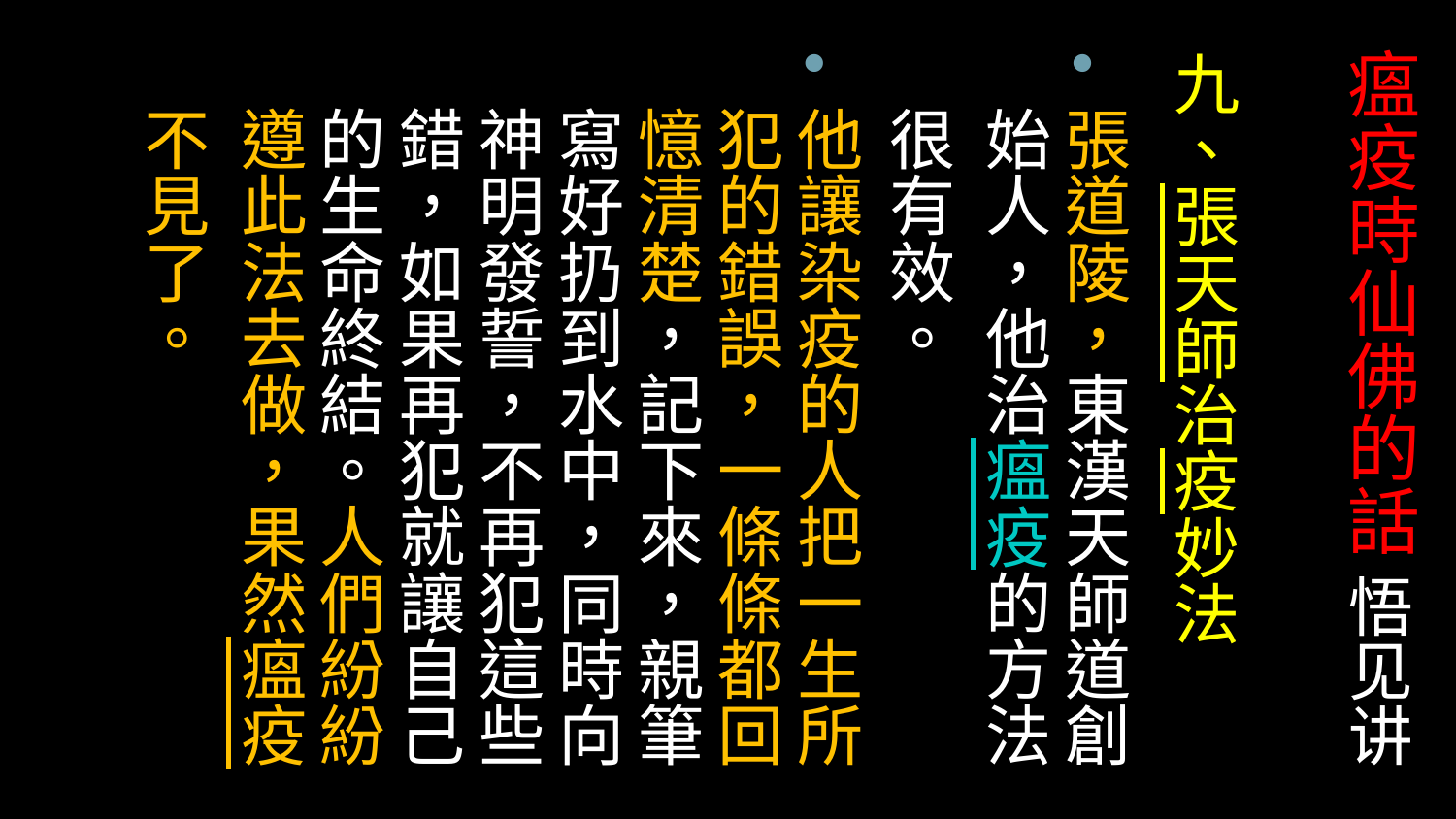

# 瘟疫時仙佛的話 悟见讲
九、張天師治疫妙法
張道陵，東漢天師道創始人，他治瘟疫的方法很有效。
他讓染疫的人把一生所犯的錯誤，一條條都回憶清楚，記下來，親筆寫好扔到水中，同時向神明發誓，不再犯這些錯，如果再犯就讓自己的生命終結。人們紛紛遵此法去做，果然瘟疫不見了。